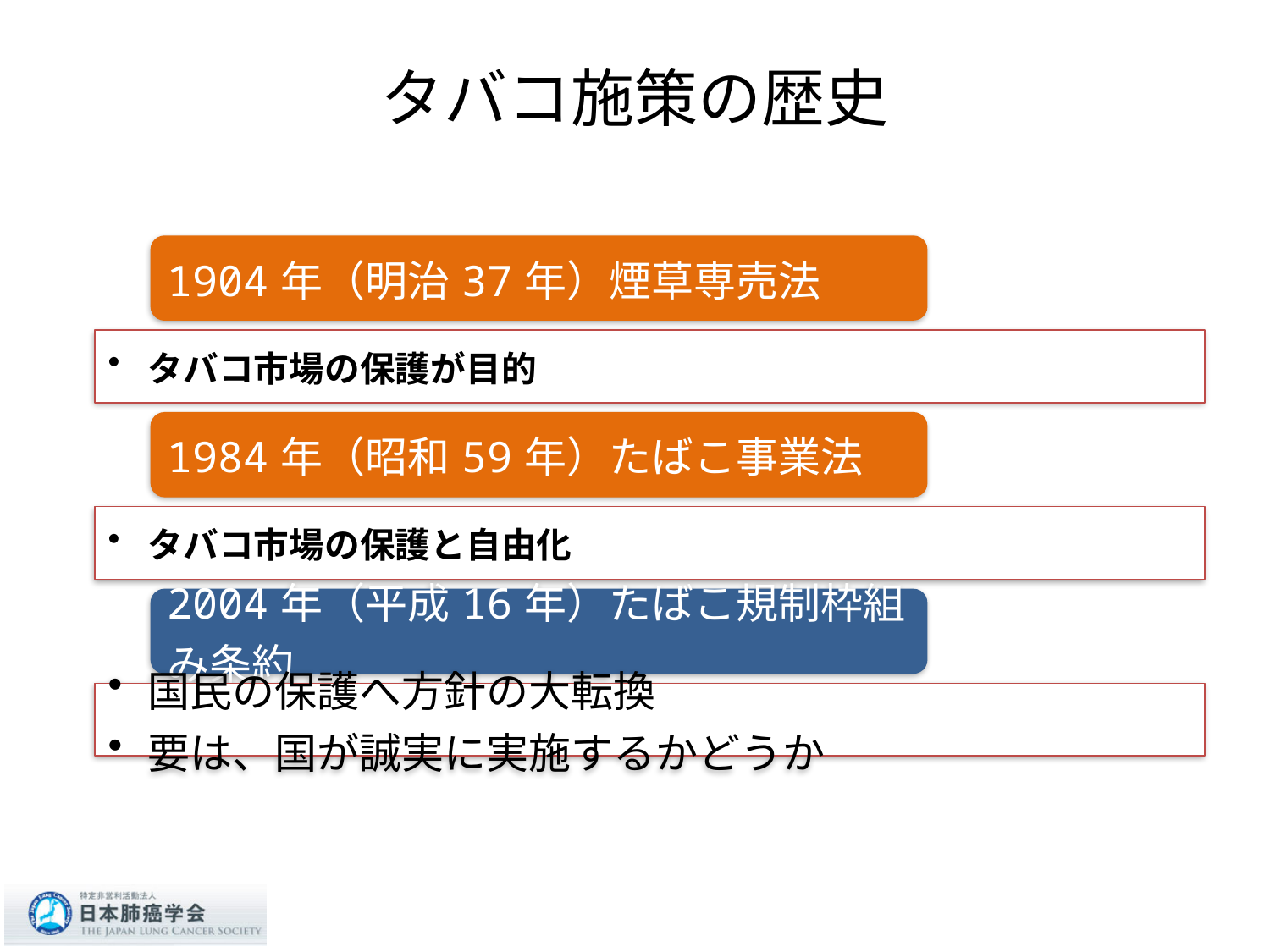

# タバコ施策の歴史
1904年（明治37年）煙草専売法
1984年（昭和59年）たばこ事業法
2004年（平成16年）たばこ規制枠組み条約
タバコ市場の保護が目的
タバコ市場の保護と自由化
国民の保護へ方針の大転換
要は、国が誠実に実施するかどうか